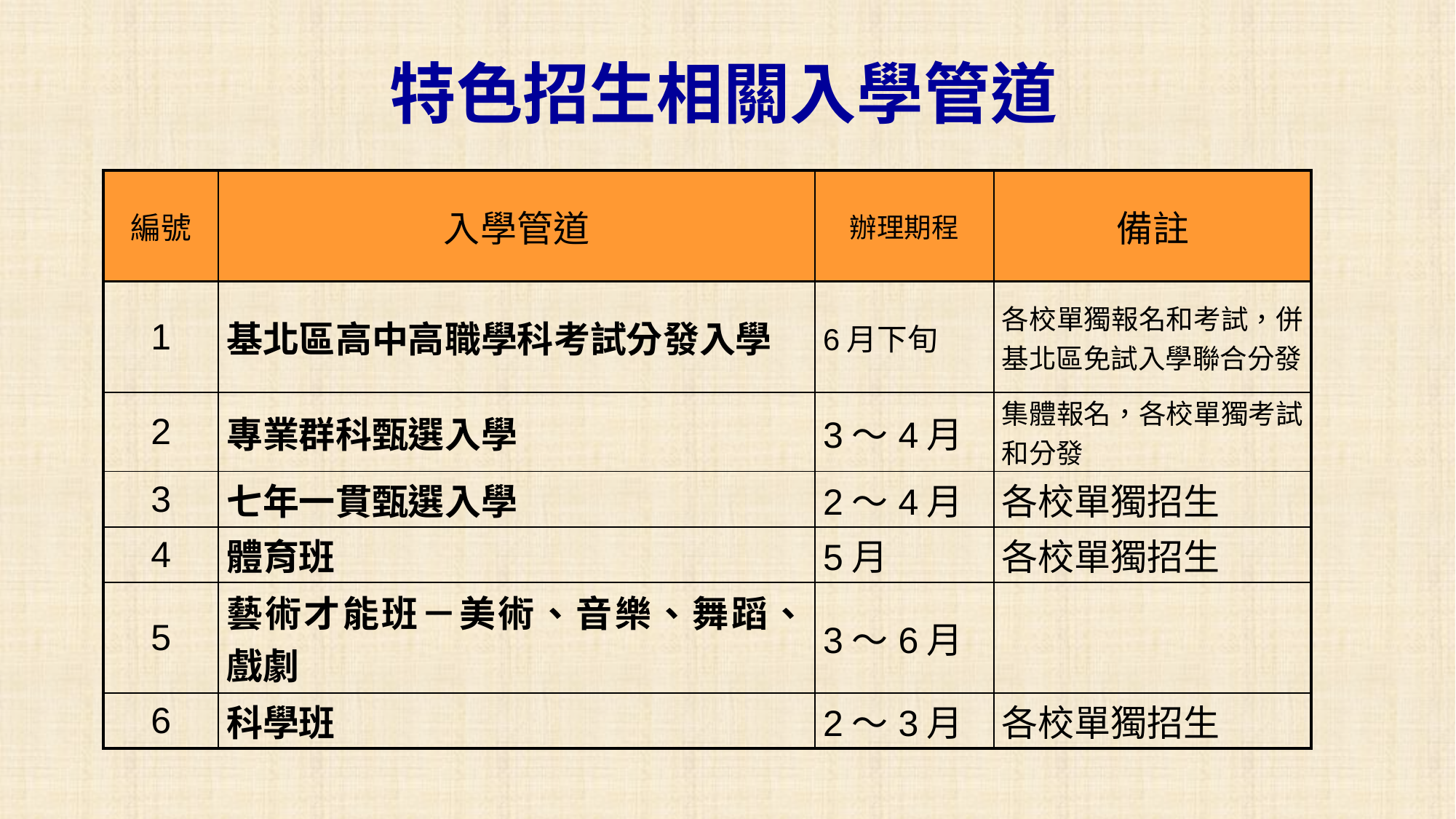

特色招生相關入學管道
| 編號 | 入學管道 | 辦理期程 | 備註 |
| --- | --- | --- | --- |
| 1 | 基北區高中高職學科考試分發入學 | 6月下旬 | 各校單獨報名和考試，併基北區免試入學聯合分發 |
| 2 | 專業群科甄選入學 | 3〜4月 | 集體報名，各校單獨考試和分發 |
| 3 | 七年一貫甄選入學 | 2〜4月 | 各校單獨招生 |
| 4 | 體育班 | 5月 | 各校單獨招生 |
| 5 | 藝術才能班－美術、音樂、舞蹈、戲劇 | 3〜6月 |  |
| 6 | 科學班 | 2〜3月 | 各校單獨招生 |